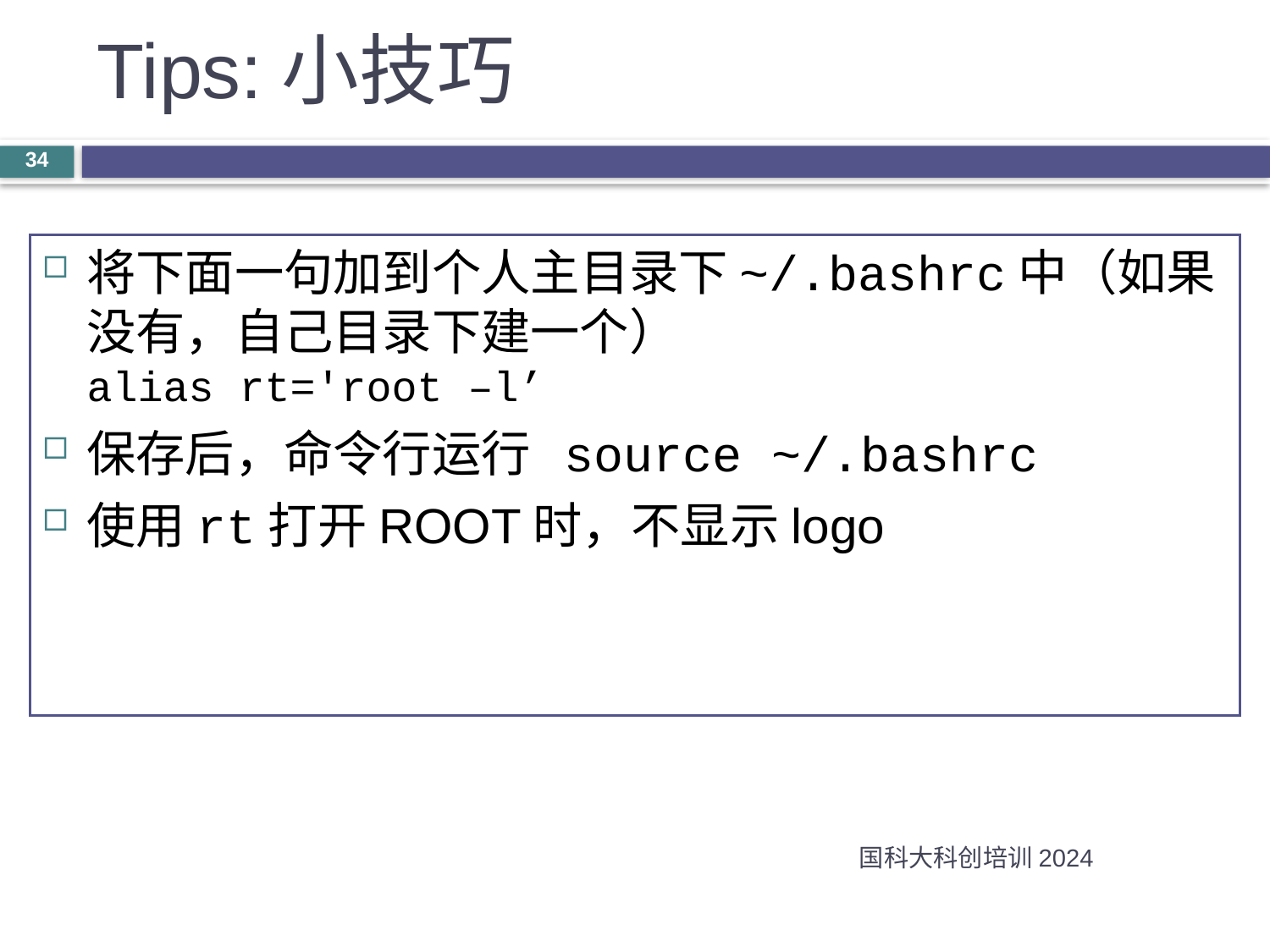

# Tips:小技巧
34
将下面一句加到个人主目录下~/.bashrc中（如果没有，自己目录下建一个）
alias rt='root –l’
保存后，命令行运行  source ~/.bashrc
使用rt打开ROOT时，不显示logo
国科大科创培训2024